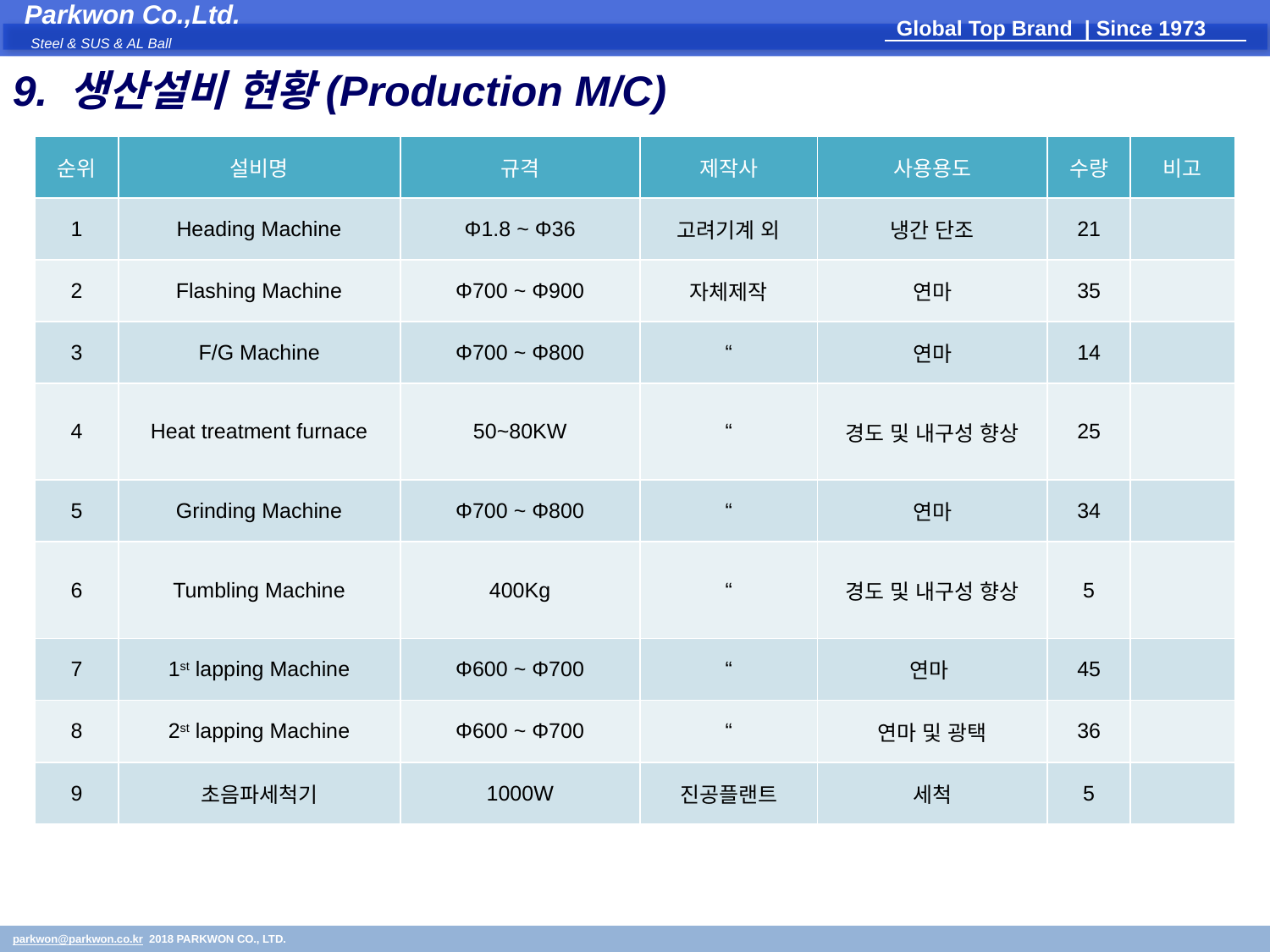

Parkwon Co.,Ltd.
Global Top Brand  | Since 1973

Steel & SUS & AL Ball
9. 생산설비 현황(Production M/C)
| 순위 | 설비명 | 규격 | 제작사 | 사용용도 | 수량 | 비고 |
| --- | --- | --- | --- | --- | --- | --- |
| 1 | Heading Machine | Φ1.8 ~ Φ36 | 고려기계 외 | 냉간 단조 | 21 |  |
| 2 | Flashing Machine | Φ700 ~ Φ900 | 자체제작 | 연마 | 35 |  |
| 3 | F/G Machine | Φ700 ~ Φ800 | “ | 연마 | 14 |  |
| 4 | Heat treatment furnace | 50~80KW | “ | 경도 및 내구성 향상 | 25 |  |
| 5 | Grinding Machine | Φ700 ~ Φ800 | “ | 연마 | 34 |  |
| 6 | Tumbling Machine | 400Kg | “ | 경도 및 내구성 향상 | 5 |  |
| 7 | 1st lapping Machine | Φ600 ~ Φ700 | “ | 연마 | 45 |  |
| 8 | 2st lapping Machine | Φ600 ~ Φ700 | “ | 연마 및 광택 | 36 |  |
| 9 | 초음파세척기 | 1000W | 진공플랜트 | 세척 | 5 |  |
parkwon@parkwon.co.kr  2018 PARKWON CO., LTD.